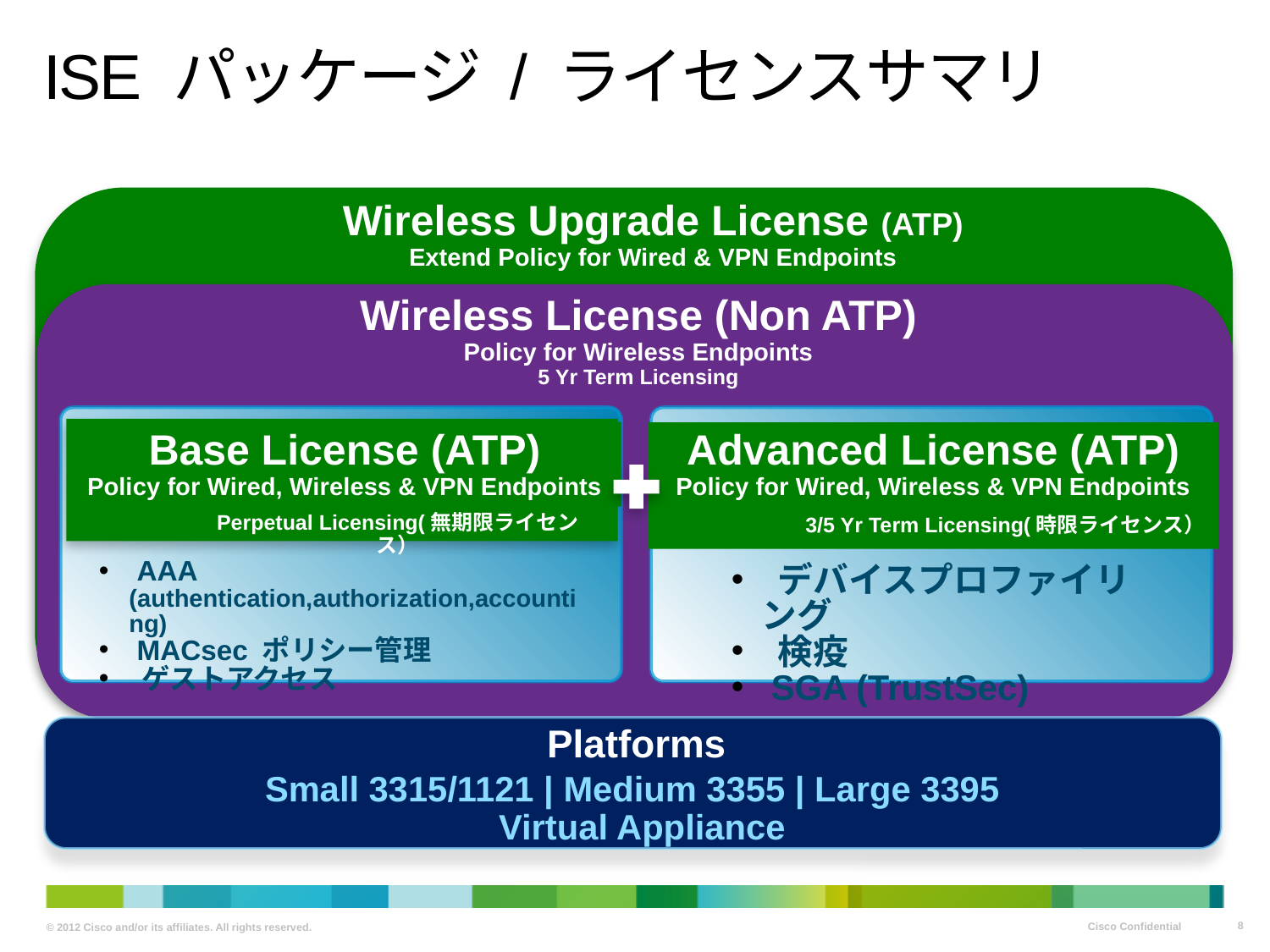

# ISE パッケージ / ライセンスサマリ

Wireless Upgrade License (ATP)
Extend Policy for Wired & VPN Endpoints

Wireless License (Non ATP)
Policy for Wireless Endpoints
5 Yr Term Licensing

 デバイスプロファイリング
 検疫
 SGA (TrustSec)

 AAA
(authentication,authorization,accounting)
 MACsec ポリシー管理
 ゲストアクセス

Base License (ATP)
Policy for Wired, Wireless & VPN Endpoints
Perpetual Licensing(無期限ライセンス）

Advanced License (ATP)
Policy for Wired, Wireless & VPN Endpoints

3/5 Yr Term Licensing(時限ライセンス）

Platforms
Small 3315/1121 | Medium 3355 | Large 3395
Virtual Appliance